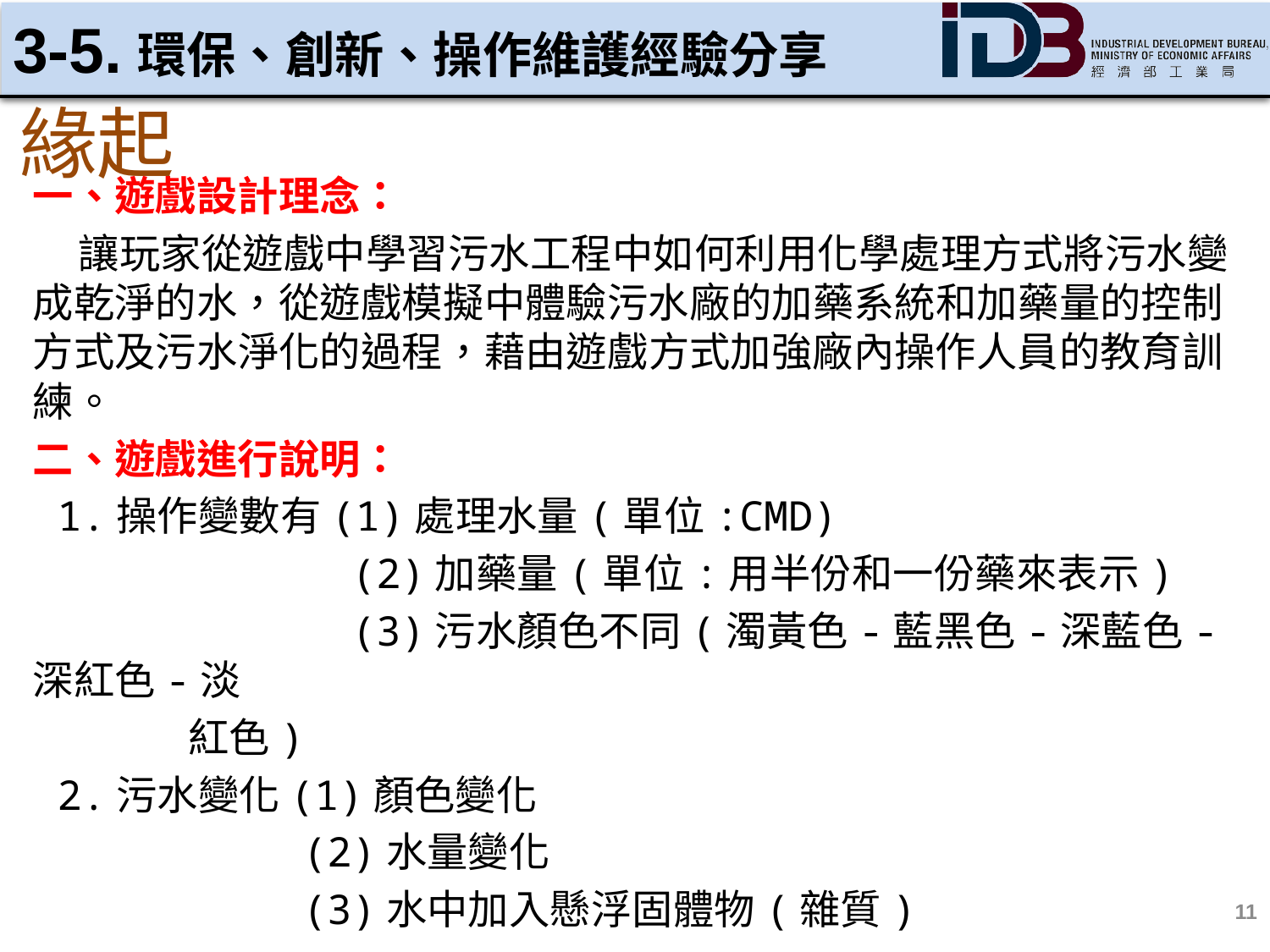

# 3-5.環保、創新、操作維護經驗分享
緣起
一、遊戲設計理念：
    讓玩家從遊戲中學習污水工程中如何利用化學處理方式將污水變成乾淨的水，從遊戲模擬中體驗污水廠的加藥系統和加藥量的控制方式及污水淨化的過程，藉由遊戲方式加強廠內操作人員的教育訓練。
二、遊戲進行說明：
 1.操作變數有(1)處理水量(單位:CMD)
             (2)加藥量(單位:用半份和一份藥來表示)
             (3)污水顏色不同(濁黃色-藍黑色-深藍色-深紅色-淡
                紅色)
 2.污水變化(1)顏色變化
           (2)水量變化
           (3)水中加入懸浮固體物(雜質)
11